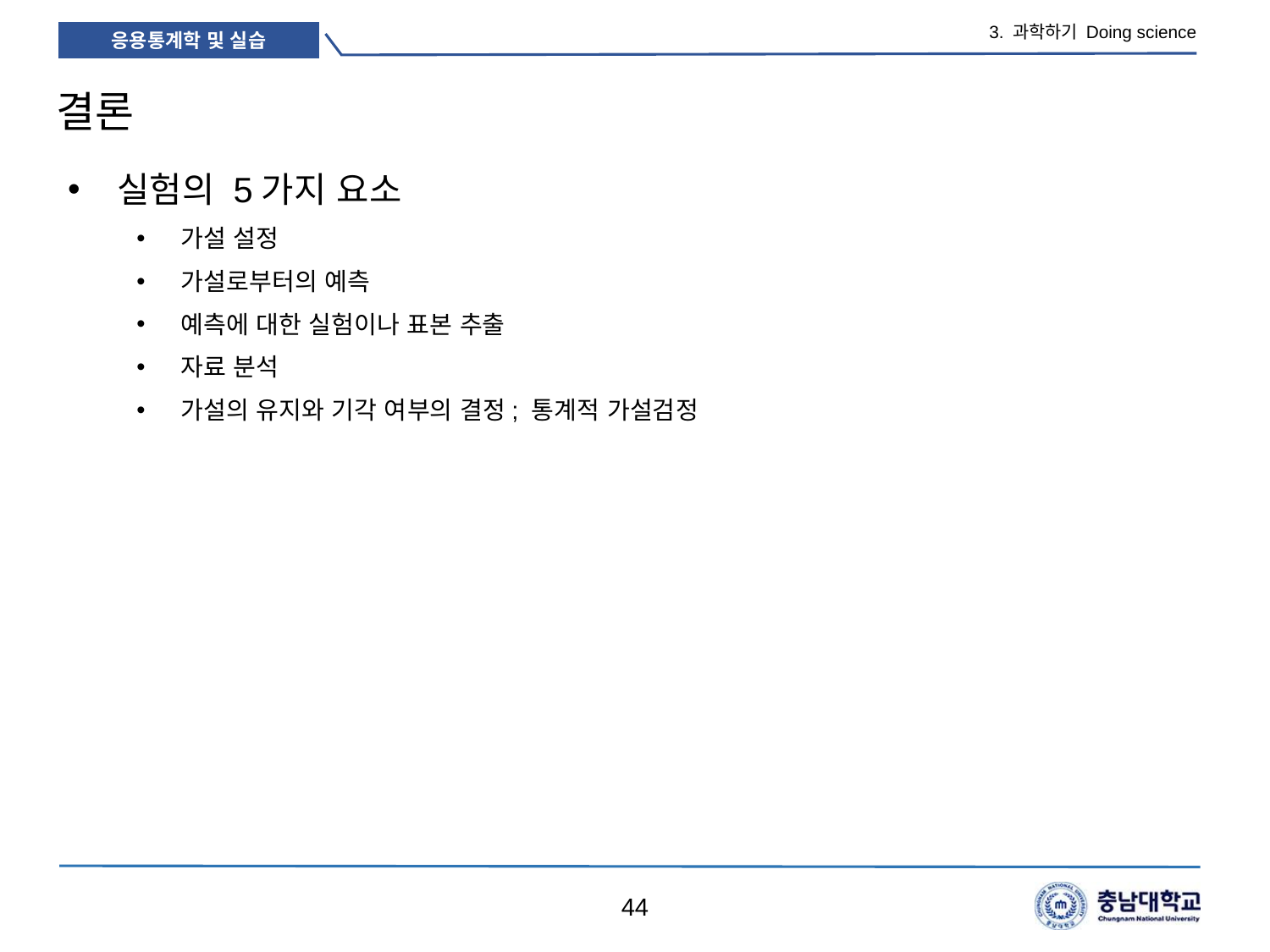

3. 과학하기 Doing science
# 결론
실험의 5가지 요소
가설 설정
가설로부터의 예측
예측에 대한 실험이나 표본 추출
자료 분석
가설의 유지와 기각 여부의 결정; 통계적 가설검정
44